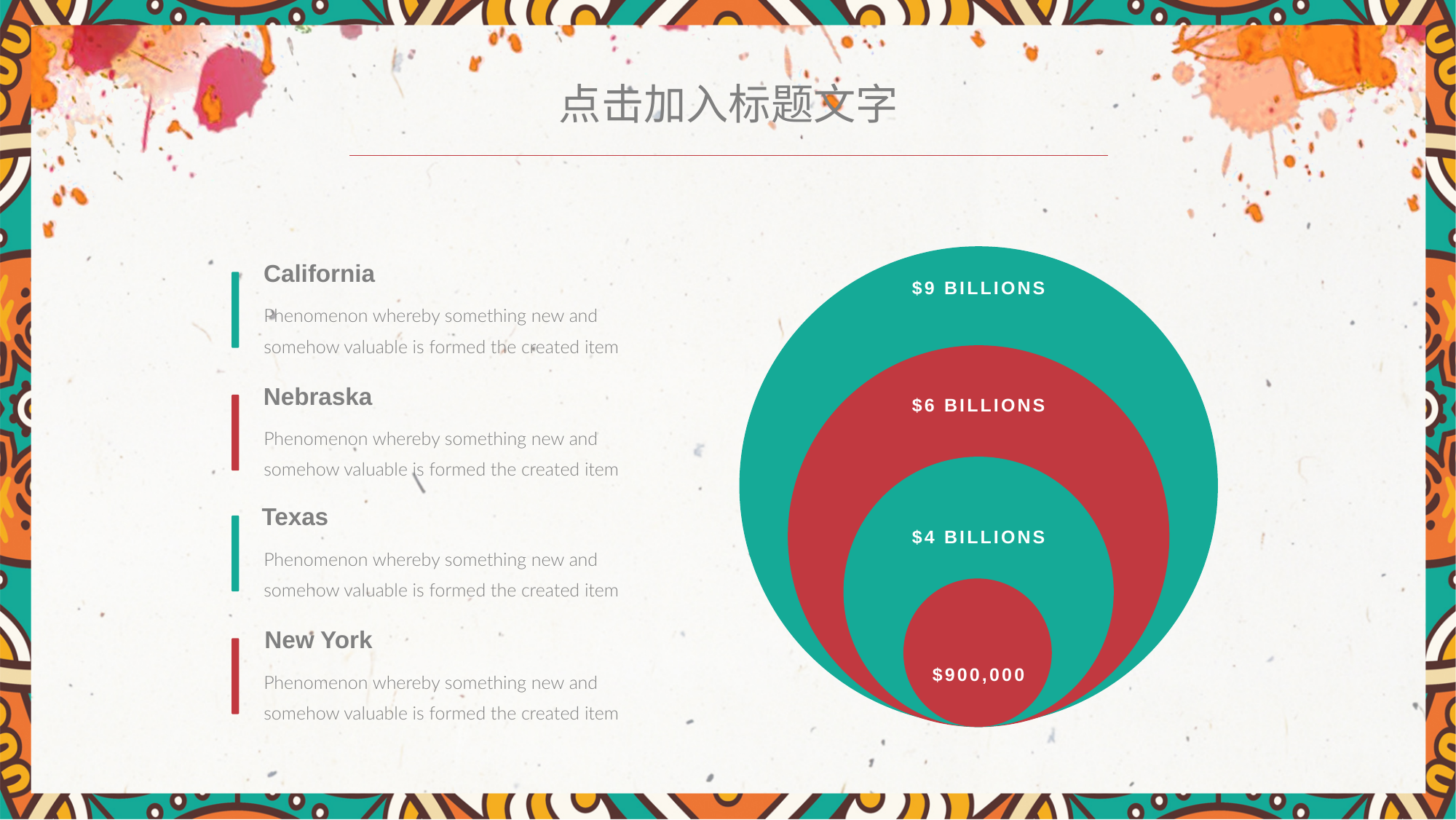

点击加入标题文字

$9 BILLIONS
$6 BILLIONS
$4 BILLIONS
$900,000
California

Phenomenon whereby something new and somehow valuable is formed the created item
Nebraska

Phenomenon whereby something new and somehow valuable is formed the created item
Texas

Phenomenon whereby something new and somehow valuable is formed the created item
New York

Phenomenon whereby something new and somehow valuable is formed the created item